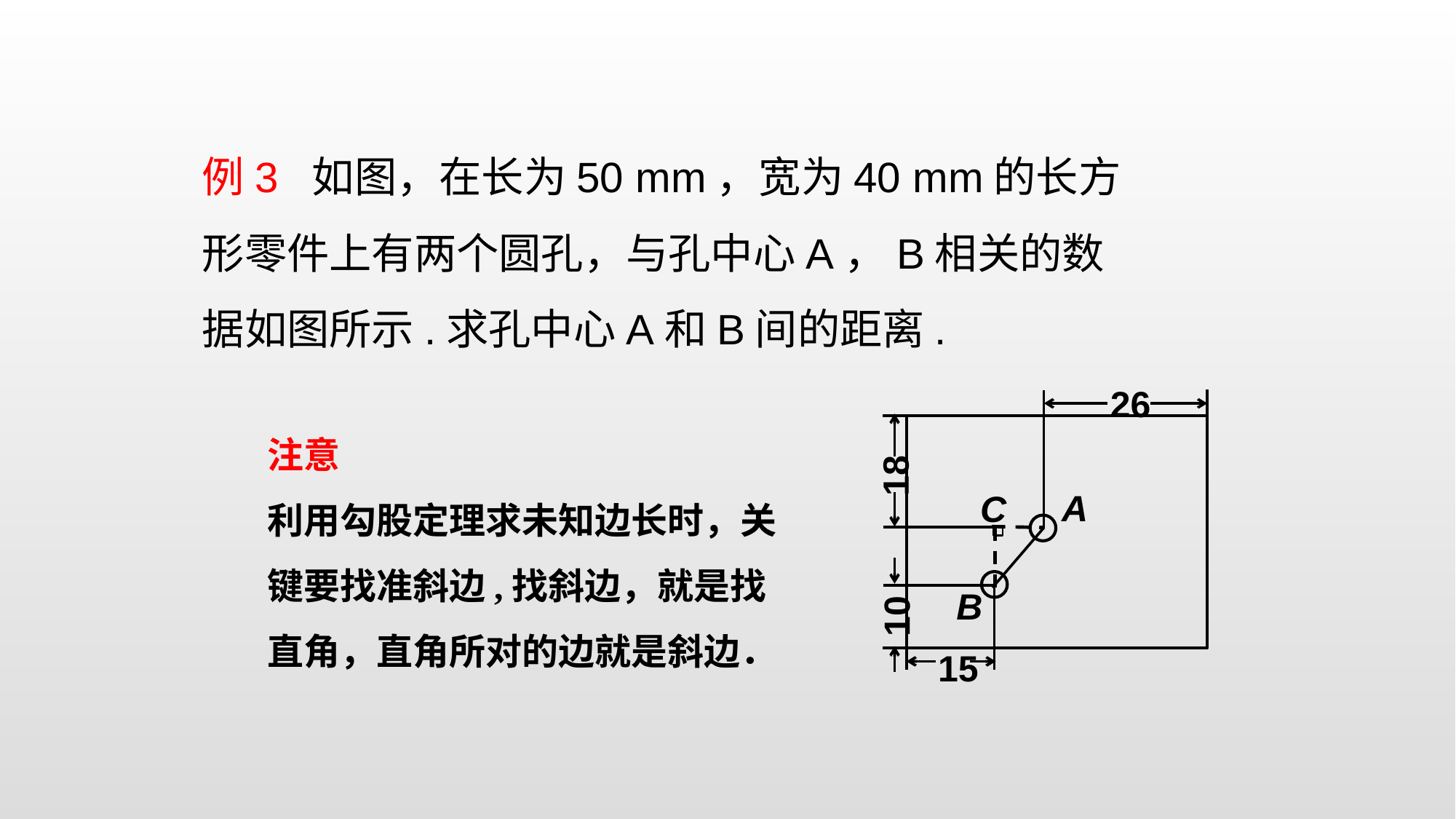

例3  如图，在长为50 mm，宽为40 mm的长方形零件上有两个圆孔，与孔中心A，B相关的数据如图所示.求孔中心A和B间的距离.

26

18
10
15
A
C
B
注意
利用勾股定理求未知边长时，关键要找准斜边,找斜边，就是找直角，直角所对的边就是斜边．